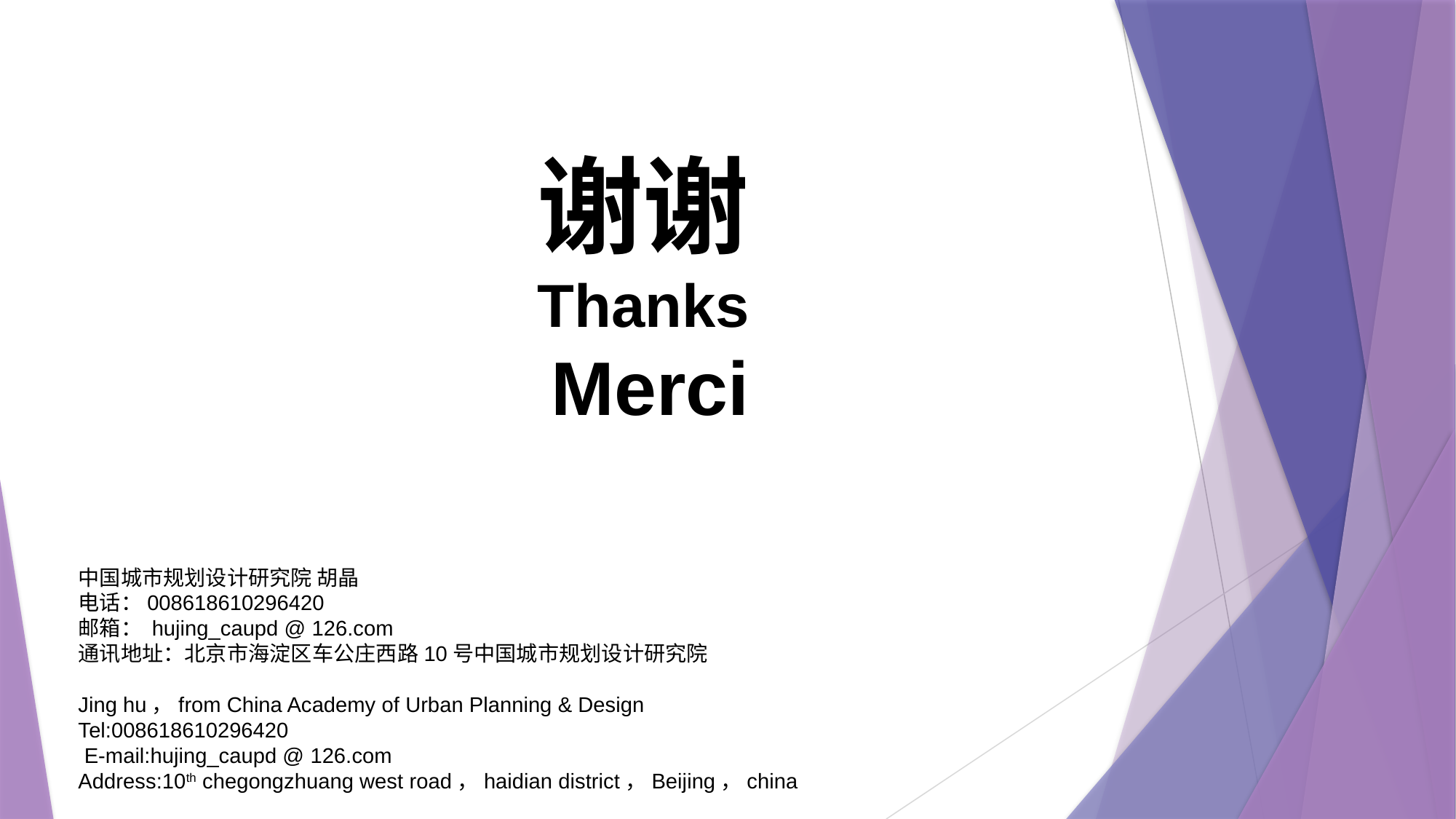

谢谢
Thanks
Merci
中国城市规划设计研究院 胡晶
电话：008618610296420
邮箱： hujing_caupd @ 126.com
通讯地址：北京市海淀区车公庄西路10号中国城市规划设计研究院

Jing hu，from China Academy of Urban Planning & Design
Tel:008618610296420
 E-mail:hujing_caupd @ 126.com
Address:10th chegongzhuang west road，haidian district，Beijing，china